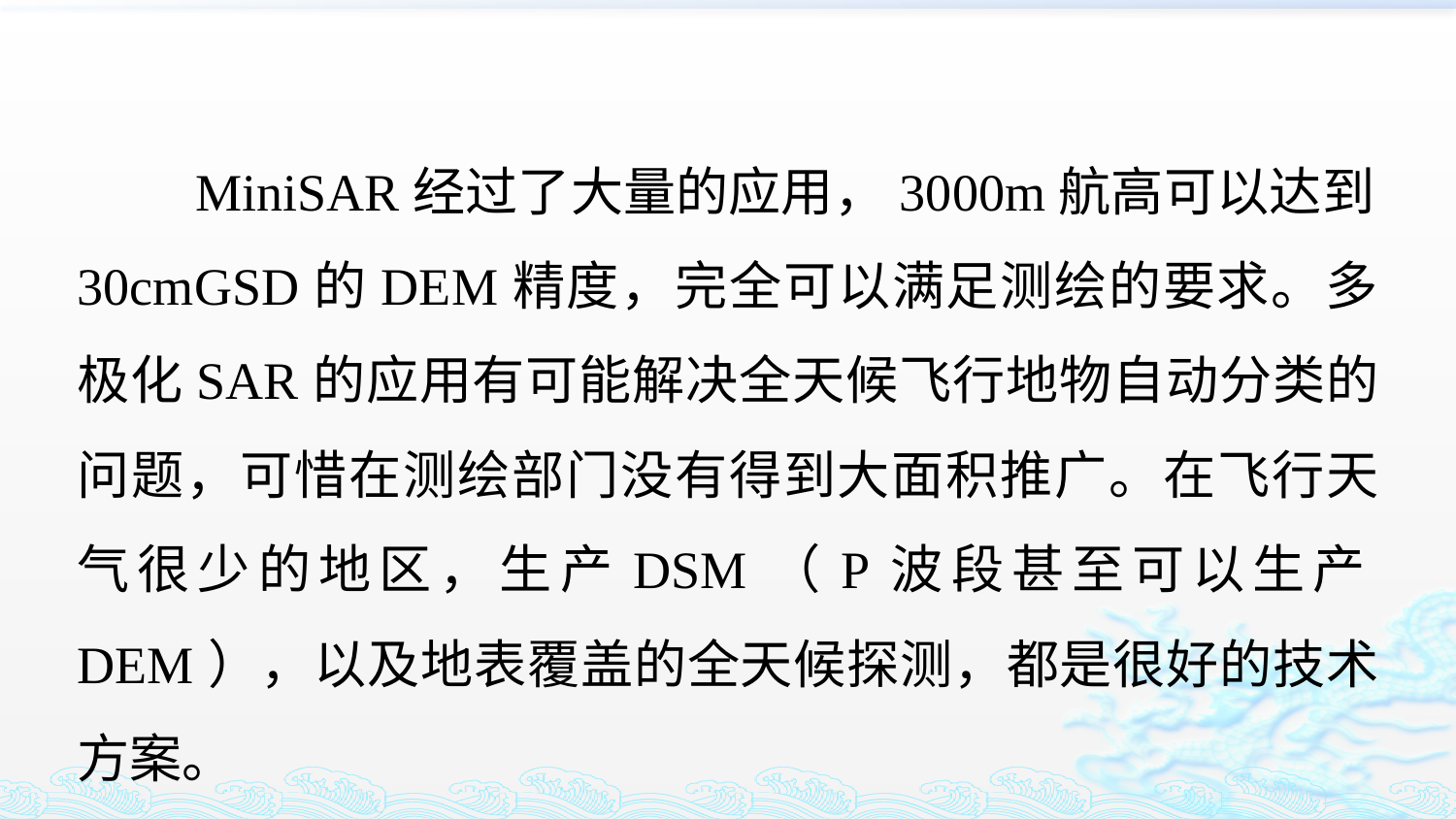

MiniSAR经过了大量的应用，3000m航高可以达到30cmGSD的DEM精度，完全可以满足测绘的要求。多极化SAR的应用有可能解决全天候飞行地物自动分类的问题，可惜在测绘部门没有得到大面积推广。在飞行天气很少的地区，生产DSM（P波段甚至可以生产DEM），以及地表覆盖的全天候探测，都是很好的技术方案。